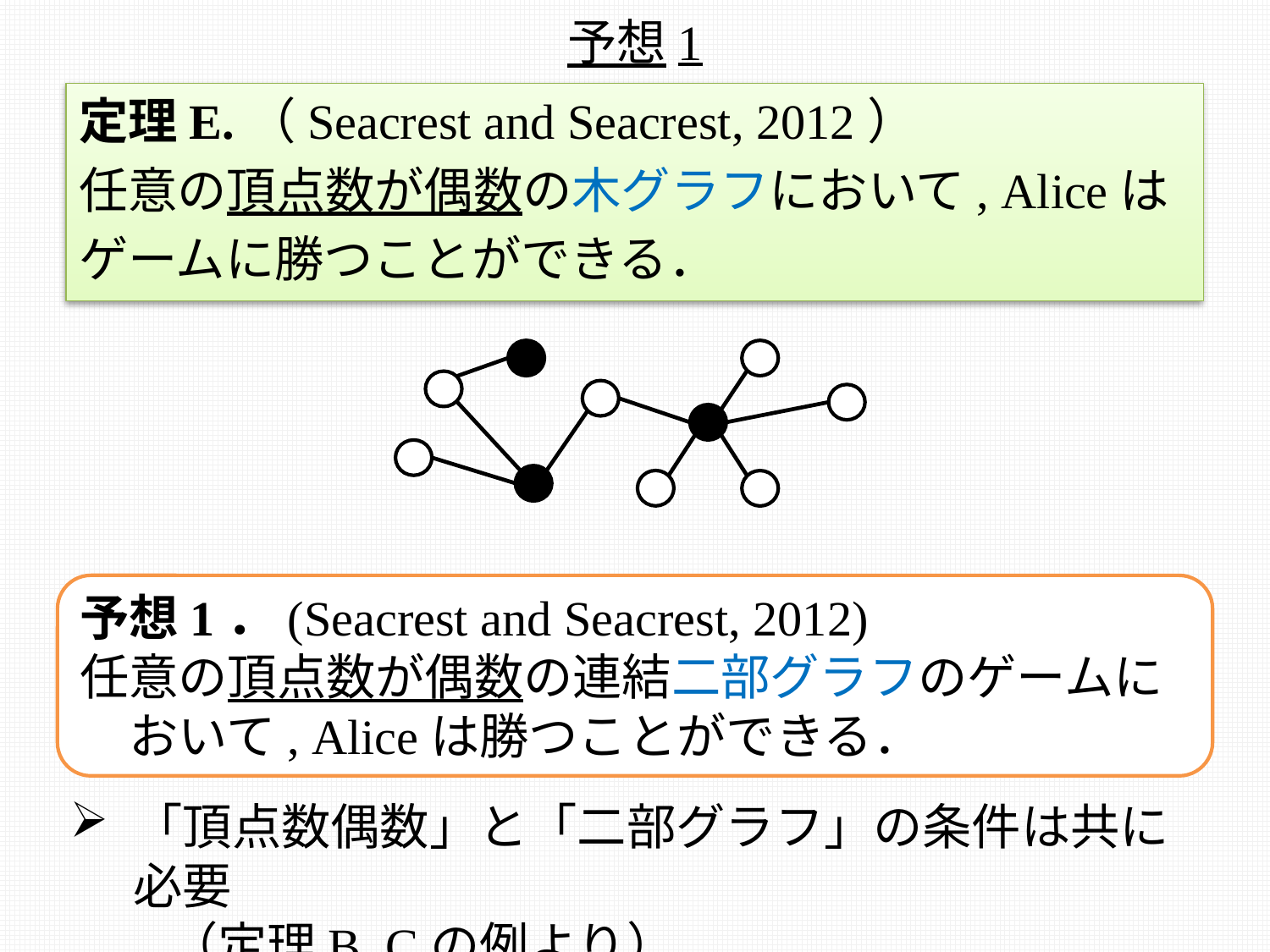

# 予想1
定理E.（Seacrest and Seacrest, 2012）
任意の頂点数が偶数の木グラフにおいて, Aliceは
ゲームに勝つことができる．

予想1．(Seacrest and Seacrest, 2012)
任意の頂点数が偶数の連結二部グラフのゲームに　おいて, Aliceは勝つことができる．
「頂点数偶数」と「二部グラフ」の条件は共に必要
　　（定理B, Cの例より）